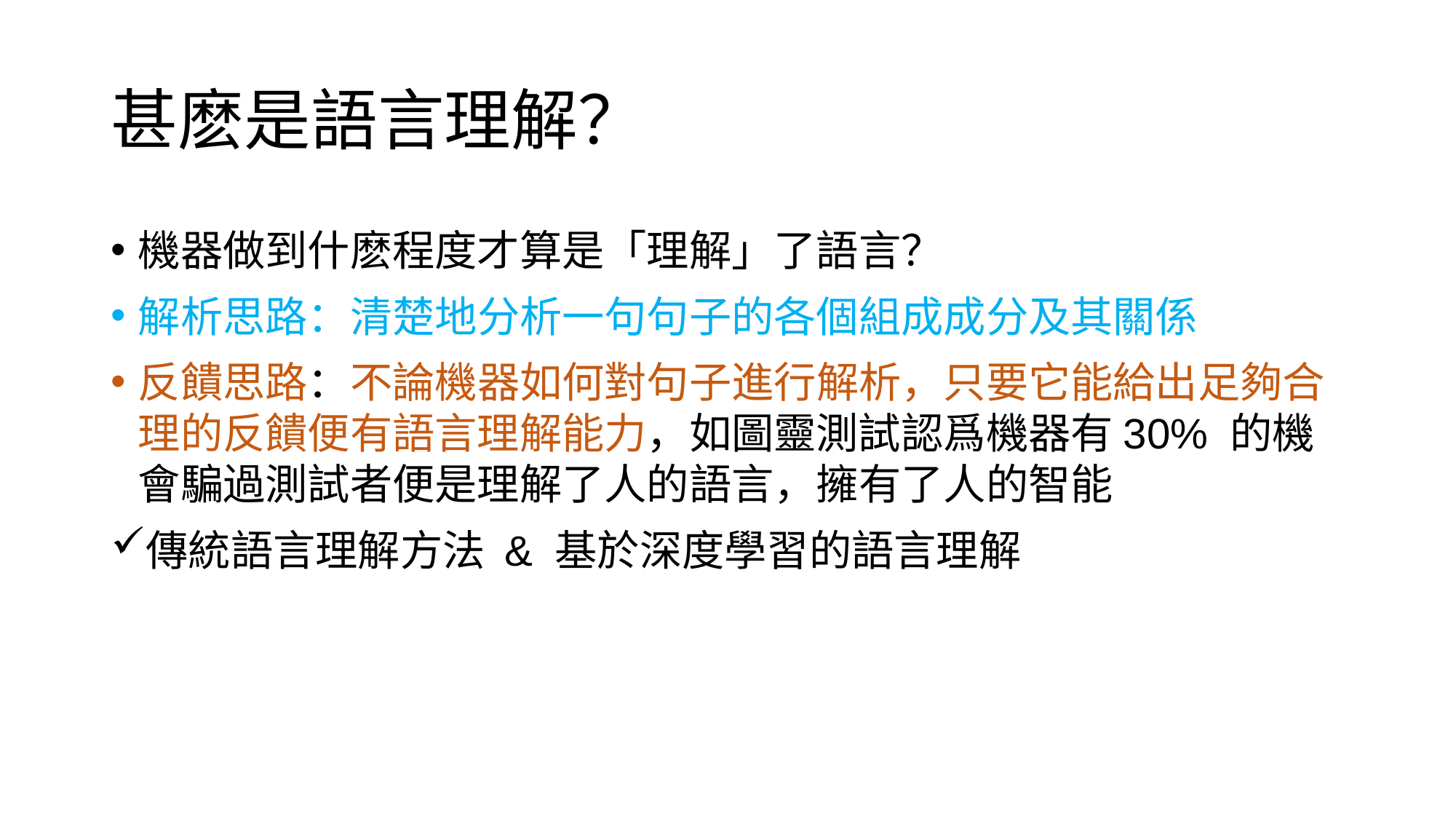

# 甚麽是語言理解？
機器做到什麽程度才算是「理解」了語言？
解析思路：清楚地分析一句句子的各個組成成分及其關係
反饋思路：不論機器如何對句子進行解析，只要它能給出足夠合 理的反饋便有語言理解能力，如圖靈測試認爲機器有30% 的機會騙過測試者便是理解了人的語言，擁有了人的智能
傳統語言理解方法 & 基於深度學習的語言理解